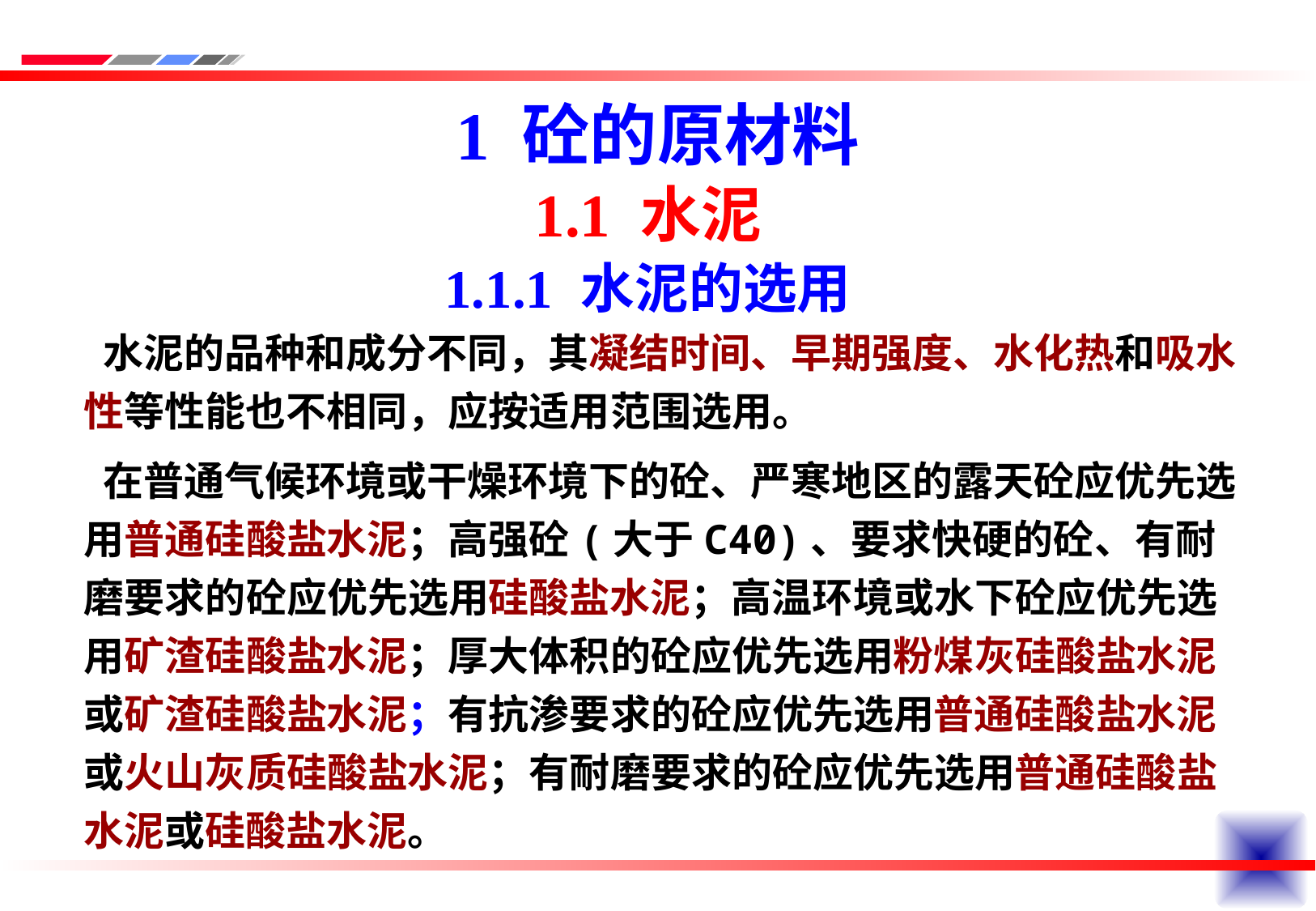

# 1 砼的原材料
1.1 水泥
1.1.1 水泥的选用
      水泥的品种和成分不同，其凝结时间、早期强度、水化热和吸水性等性能也不相同，应按适用范围选用。
      在普通气候环境或干燥环境下的砼、严寒地区的露天砼应优先选用普通硅酸盐水泥；高强砼(大于C40)、要求快硬的砼、有耐磨要求的砼应优先选用硅酸盐水泥；高温环境或水下砼应优先选用矿渣硅酸盐水泥；厚大体积的砼应优先选用粉煤灰硅酸盐水泥或矿渣硅酸盐水泥；有抗渗要求的砼应优先选用普通硅酸盐水泥或火山灰质硅酸盐水泥；有耐磨要求的砼应优先选用普通硅酸盐水泥或硅酸盐水泥。